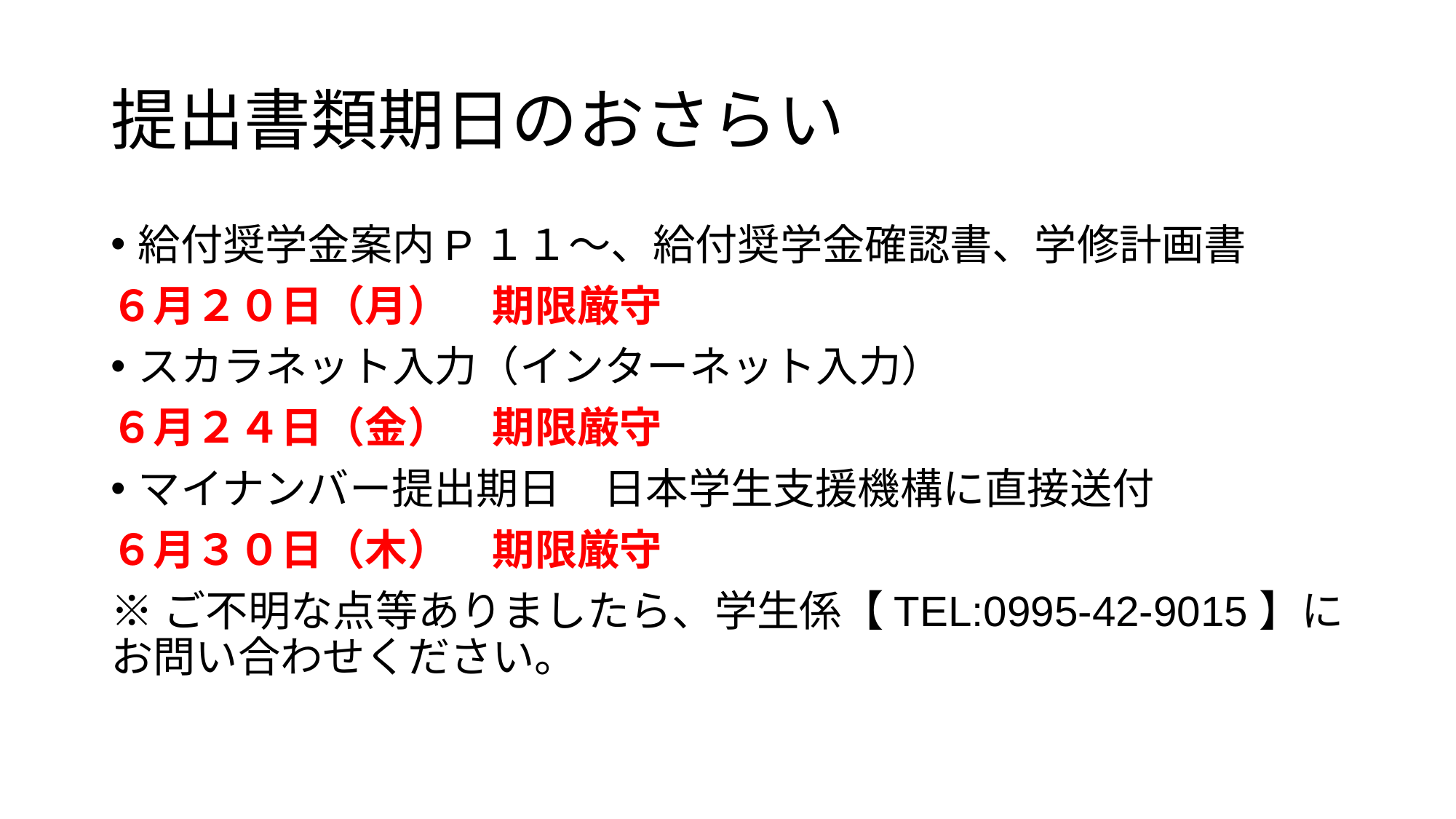

# 提出書類期日のおさらい
給付奨学金案内P１１～、給付奨学金確認書、学修計画書
６月２０日（月）　期限厳守
スカラネット入力（インターネット入力）
６月２４日（金）　期限厳守
マイナンバー提出期日　日本学生支援機構に直接送付
６月３０日（木）　期限厳守
※ご不明な点等ありましたら、学生係【TEL:0995-42-9015】にお問い合わせください。